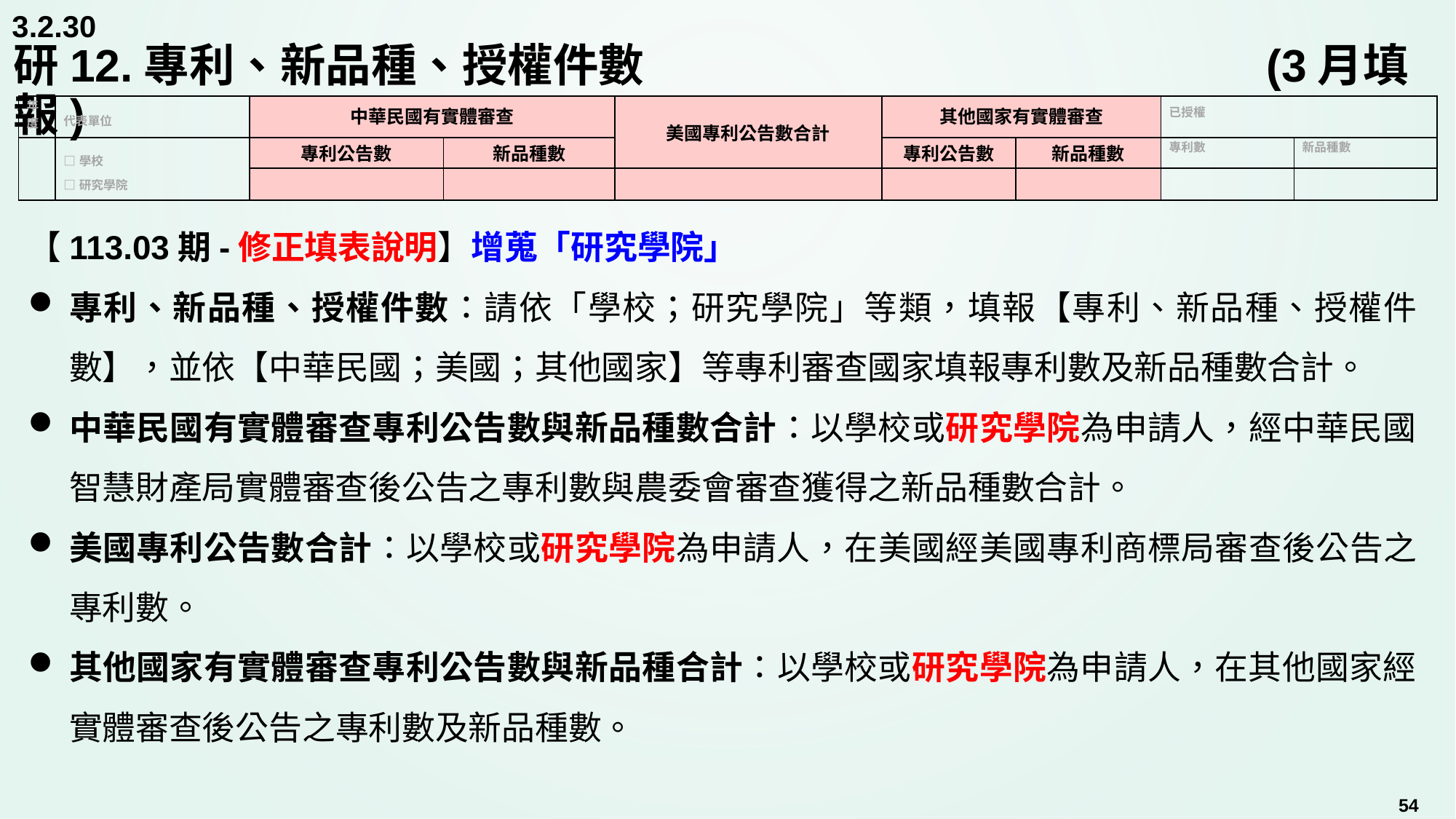

3.2.30
# 研12.專利、新品種、授權件數			     		    	    (3月填報)
| 年度 | 代表單位 | 中華民國有實體審查 |  | 美國專利公告數合計 | 其他國家有實體審查 |  | 已授權 |  |
| --- | --- | --- | --- | --- | --- | --- | --- | --- |
|  | □學校 □研究學院 | 專利公告數 | 新品種數 |  | 專利公告數 | 新品種數 | 專利數 | 新品種數 |
|  |  |  |  |  |  |  |  |  |
【113.03期-修正填表說明】增蒐「研究學院」
專利、新品種、授權件數：請依「學校；研究學院」等類，填報【專利、新品種、授權件數】，並依【中華民國；美國；其他國家】等專利審查國家填報專利數及新品種數合計。
中華民國有實體審查專利公告數與新品種數合計：以學校或研究學院為申請人，經中華民國智慧財產局實體審查後公告之專利數與農委會審查獲得之新品種數合計。
美國專利公告數合計：以學校或研究學院為申請人，在美國經美國專利商標局審查後公告之專利數。
其他國家有實體審查專利公告數與新品種合計：以學校或研究學院為申請人，在其他國家經實體審查後公告之專利數及新品種數。